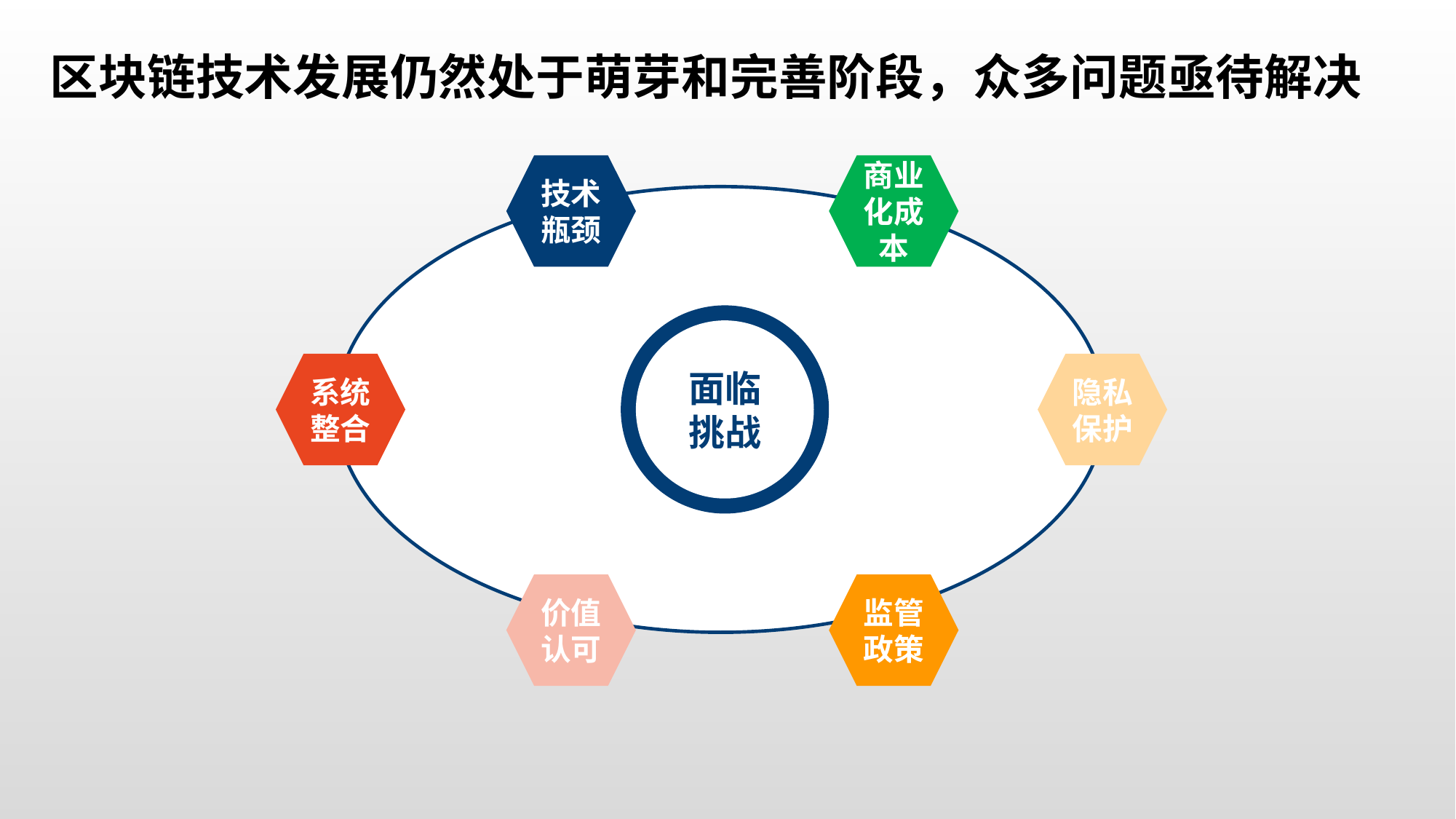

区块链技术发展仍然处于萌芽和完善阶段，众多问题亟待解决
技术瓶颈
商业化成本

面临挑战
系统整合
隐私保护
价值认可
监管政策